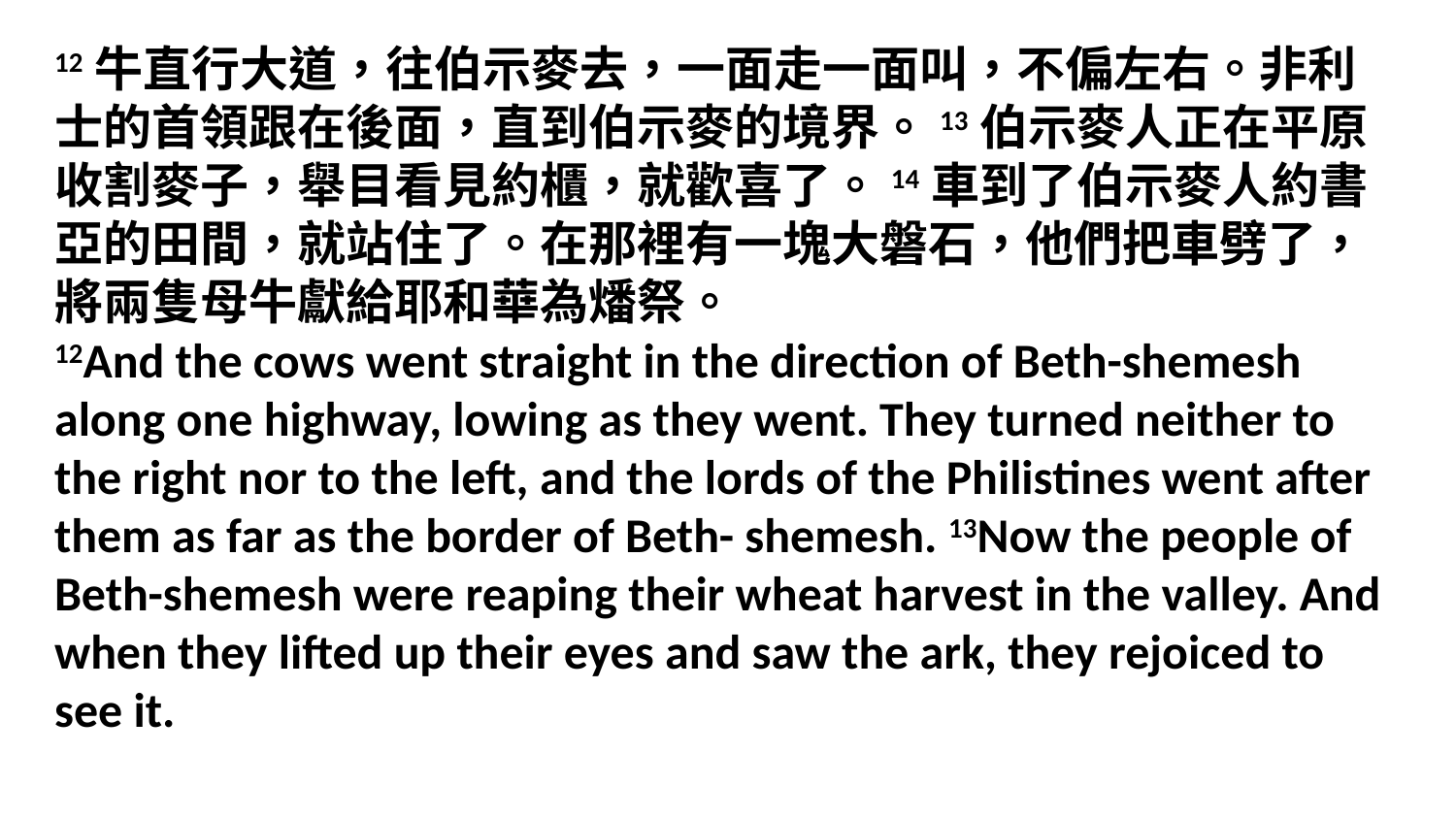

12牛直行大道，往伯示麥去，一面走一面叫，不偏左右。非利士的首領跟在後面，直到伯示麥的境界。13伯示麥人正在平原收割麥子，舉目看見約櫃，就歡喜了。14車到了伯示麥人約書亞的田間，就站住了。在那裡有一塊大磐石，他們把車劈了，將兩隻母牛獻給耶和華為燔祭。
12And the cows went straight in the direction of Beth-shemesh along one highway, lowing as they went. They turned neither to the right nor to the left, and the lords of the Philistines went after them as far as the border of Beth- shemesh. 13Now the people of Beth-shemesh were reaping their wheat harvest in the valley. And when they lifted up their eyes and saw the ark, they rejoiced to see it.